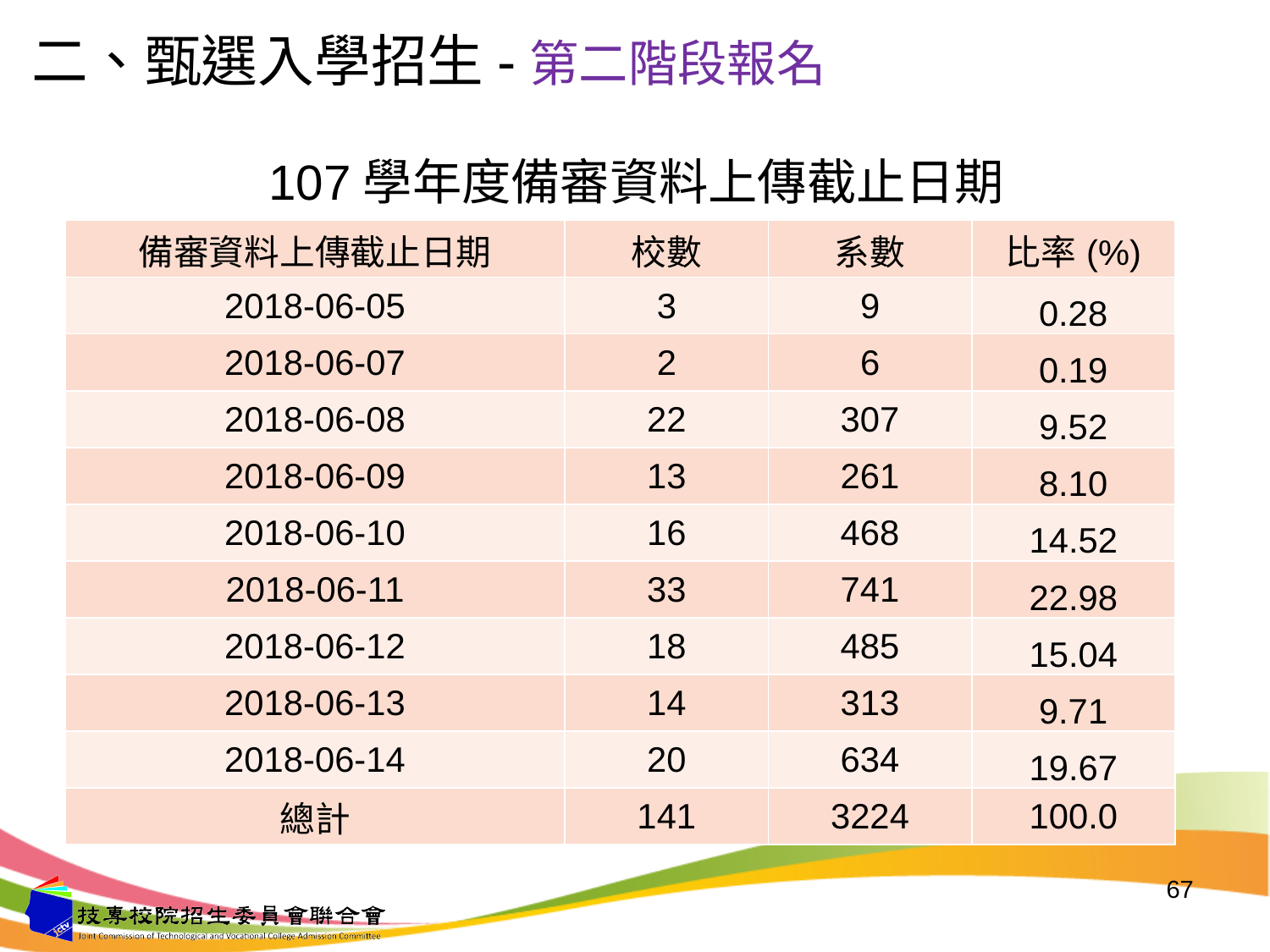

二、甄選入學招生-第二階段報名
# 107學年度備審資料上傳截止日期
| 備審資料上傳截止日期 | 校數 | 系數 | 比率(%) |
| --- | --- | --- | --- |
| 2018-06-05 | 3 | 9 | 0.28 |
| 2018-06-07 | 2 | 6 | 0.19 |
| 2018-06-08 | 22 | 307 | 9.52 |
| 2018-06-09 | 13 | 261 | 8.10 |
| 2018-06-10 | 16 | 468 | 14.52 |
| 2018-06-11 | 33 | 741 | 22.98 |
| 2018-06-12 | 18 | 485 | 15.04 |
| 2018-06-13 | 14 | 313 | 9.71 |
| 2018-06-14 | 20 | 634 | 19.67 |
| 總計 | 141 | 3224 | 100.0 |
67